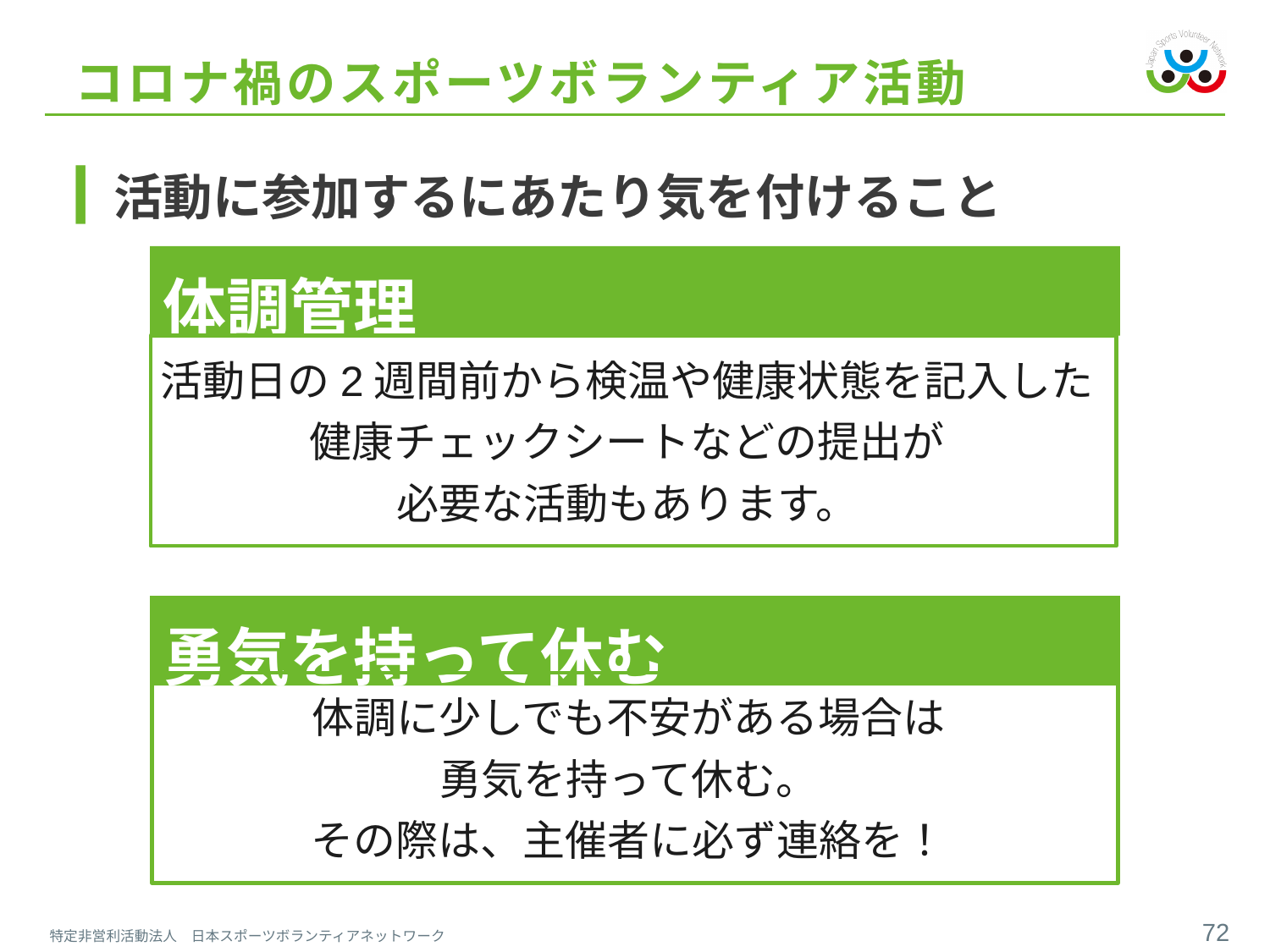

# コロナ禍のスポーツボランティア活動
活動に参加するにあたり気を付けること
体調管理
活動日の2週間前から検温や健康状態を記入した
健康チェックシートなどの提出が
必要な活動もあります。
勇気を持って休む
体調に少しでも不安がある場合は
勇気を持って休む。
その際は、主催者に必ず連絡を！